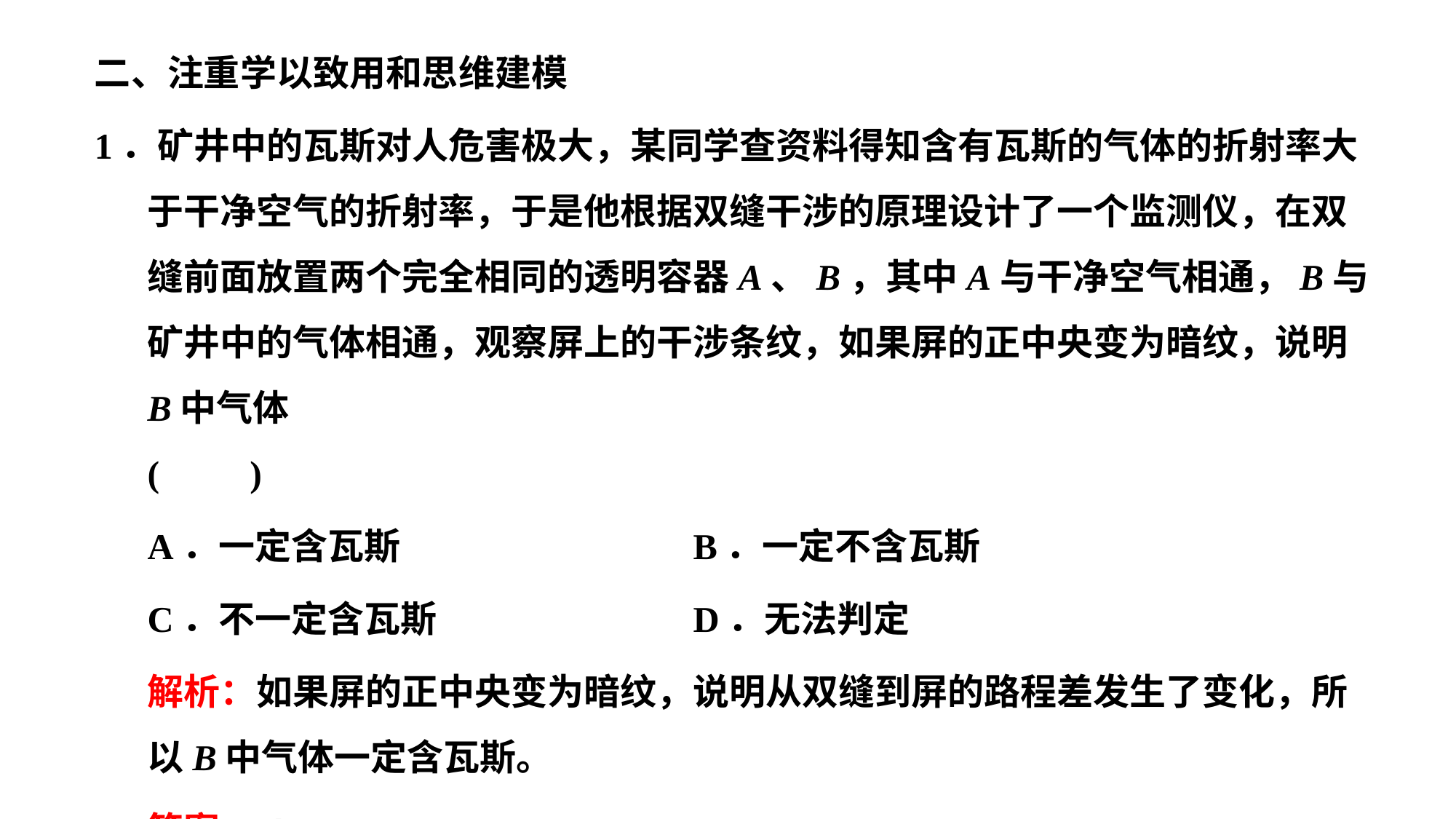

二、注重学以致用和思维建模
1．矿井中的瓦斯对人危害极大，某同学查资料得知含有瓦斯的气体的折射率大于干净空气的折射率，于是他根据双缝干涉的原理设计了一个监测仪，在双缝前面放置两个完全相同的透明容器A、B，其中A与干净空气相通，B与矿井中的气体相通，观察屏上的干涉条纹，如果屏的正中央变为暗纹，说明B中气体										(　　)
A．一定含瓦斯　　　　　　　	B．一定不含瓦斯
C．不一定含瓦斯  			D．无法判定
解析：如果屏的正中央变为暗纹，说明从双缝到屏的路程差发生了变化，所以B中气体一定含瓦斯。
答案：A